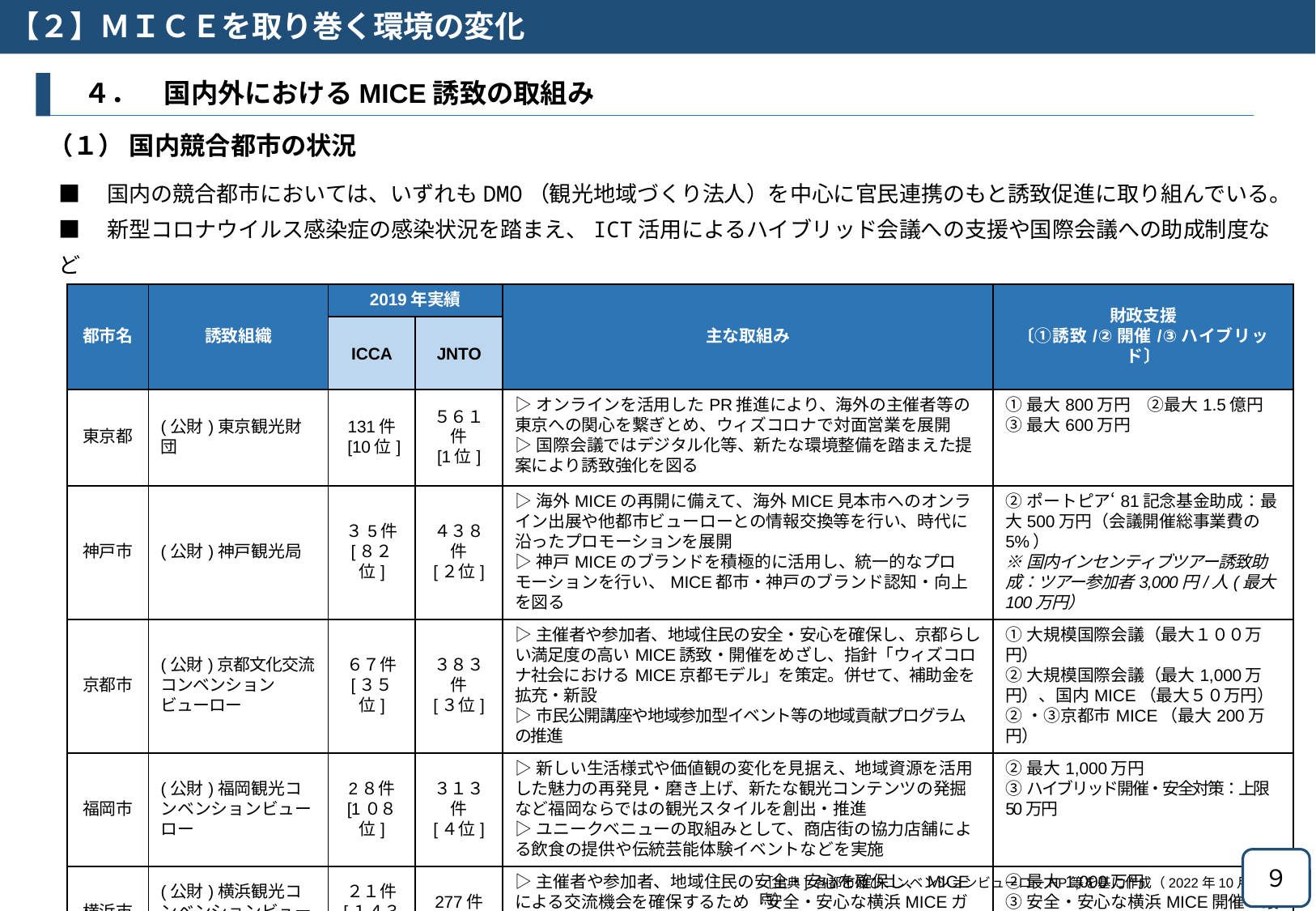

【２】ＭＩＣＥを取り巻く環境の変化
　４．　国内外におけるMICE誘致の取組み

（１） 国内競合都市の状況
■　国内の競合都市においては、いずれもDMO（観光地域づくり法人）を中心に官民連携のもと誘致促進に取り組んでいる。
■　新型コロナウイルス感染症の感染状況を踏まえ、ICT活用によるハイブリッド会議への支援や国際会議への助成制度など
  様々なインセンティブを用意し、MICE誘致による都市魅力やブランド向上等を図っている。
| 都市名 | 誘致組織 | 2019年実績 |  | 主な取組み | 財政支援 〔①誘致/②開催/③ハイブリッド〕 |
| --- | --- | --- | --- | --- | --- |
|  |  | ICCA | JNTO |  |  |
| 東京都 | (公財)東京観光財団 | 131件 [10位] | ５６１件 [1位] | ▷オンラインを活用したPR推進により、海外の主催者等の東京への関心を繋ぎとめ、ウィズコロナで対面営業を展開 ▷国際会議ではデジタル化等、新たな環境整備を踏まえた提案により誘致強化を図る | ①最大800万円　②最大1.5億円 ③最大600万円 |
| 神戸市 | (公財)神戸観光局 | ３5件 [８２位] | ４３８件 [２位] | ▷海外MICEの再開に備えて、海外MICE見本市へのオンライン出展や他都市ビューローとの情報交換等を行い、時代に沿ったプロモーションを展開 ▷神戸MICEのブランドを積極的に活用し、統一的なプロモーションを行い、MICE都市・神戸のブランド認知・向上を図る | ②ポートピア‘81記念基金助成：最大500万円（会議開催総事業費の5%） ※国内インセンティブツアー誘致助成：ツアー参加者3,000円/人(最大100万円） |
| 京都市 | (公財)京都文化交流コンベンションビューロー | ６７件 [３５位] | ３８３件 [３位] | ▷主催者や参加者、地域住民の安全・安心を確保し、京都らしい満足度の高いMICE誘致・開催をめざし、指針「ウィズコロナ社会におけるMICE京都モデル」を策定。併せて、補助金を拡充・新設 ▷市民公開講座や地域参加型イベント等の地域貢献プログラムの推進 | ①大規模国際会議（最大１００万円） ②大規模国際会議（最大1,000万円）、国内MICE（最大５０万円） ②・③京都市MICE（最大200万円） |
| 福岡市 | (公財)福岡観光コンベンションビューロー | 2８件 [1０８位] | ３１３件 [４位] | ▷新しい生活様式や価値観の変化を見据え、地域資源を活用した魅力の再発見・磨き上げ、新たな観光コンテンツの発掘など福岡ならではの観光スタイルを創出・推進 ▷ユニークべニューの取組みとして、商店街の協力店舗による飲食の提供や伝統芸能体験イベントなどを実施 | ②最大1,000万円 ③ハイブリッド開催・安全対策：上限50万円 |
| 横浜市 | (公財)横浜観光コンベンションビューロー | ２１件 [１４３位] | 277件 [６位] | ▷主催者や参加者、地域住民の安全・安心を確保し、MICEによる交流機会を確保するため「安全・安心な横浜MICEガイドライン」を策定、補助金を拡充・新設（2022年度中に中長期的な「横浜観光MICE戦略」を策定予定） | ②最大1,000万円 ③安全・安心な横浜MICE開催：最大500万円 |
９
［出典] 各都市及びコンベンションビューローHP等を基に作成（2022年10月時点）